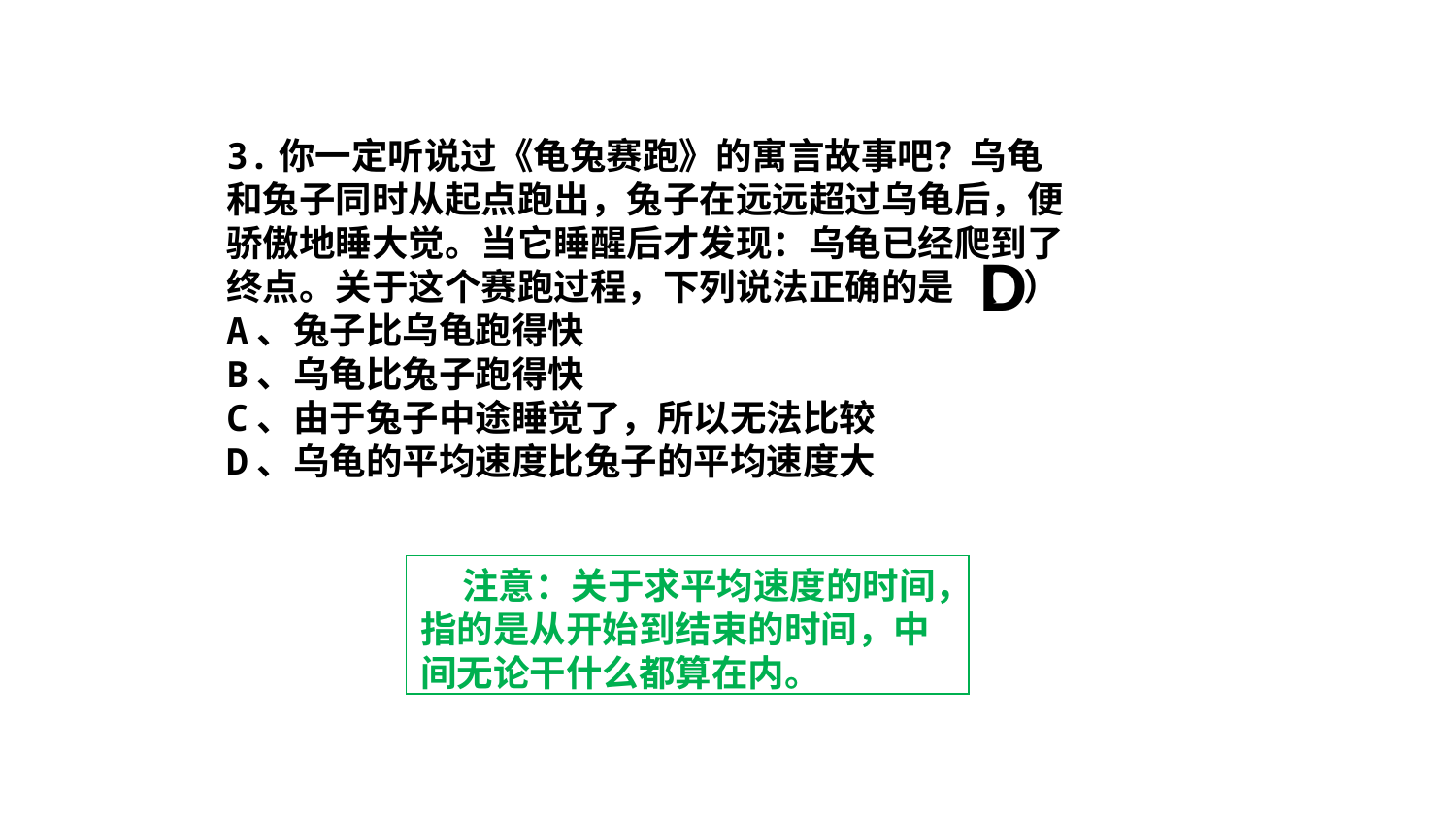

3.你一定听说过《龟兔赛跑》的寓言故事吧？乌龟和兔子同时从起点跑出，兔子在远远超过乌龟后，便骄傲地睡大觉。当它睡醒后才发现：乌龟已经爬到了终点。关于这个赛跑过程，下列说法正确的是 （   ）
A、兔子比乌龟跑得快
B、乌龟比兔子跑得快
C、由于兔子中途睡觉了，所以无法比较
D、乌龟的平均速度比兔子的平均速度大
 D
    注意：关于求平均速度的时间，指的是从开始到结束的时间，中间无论干什么都算在内。